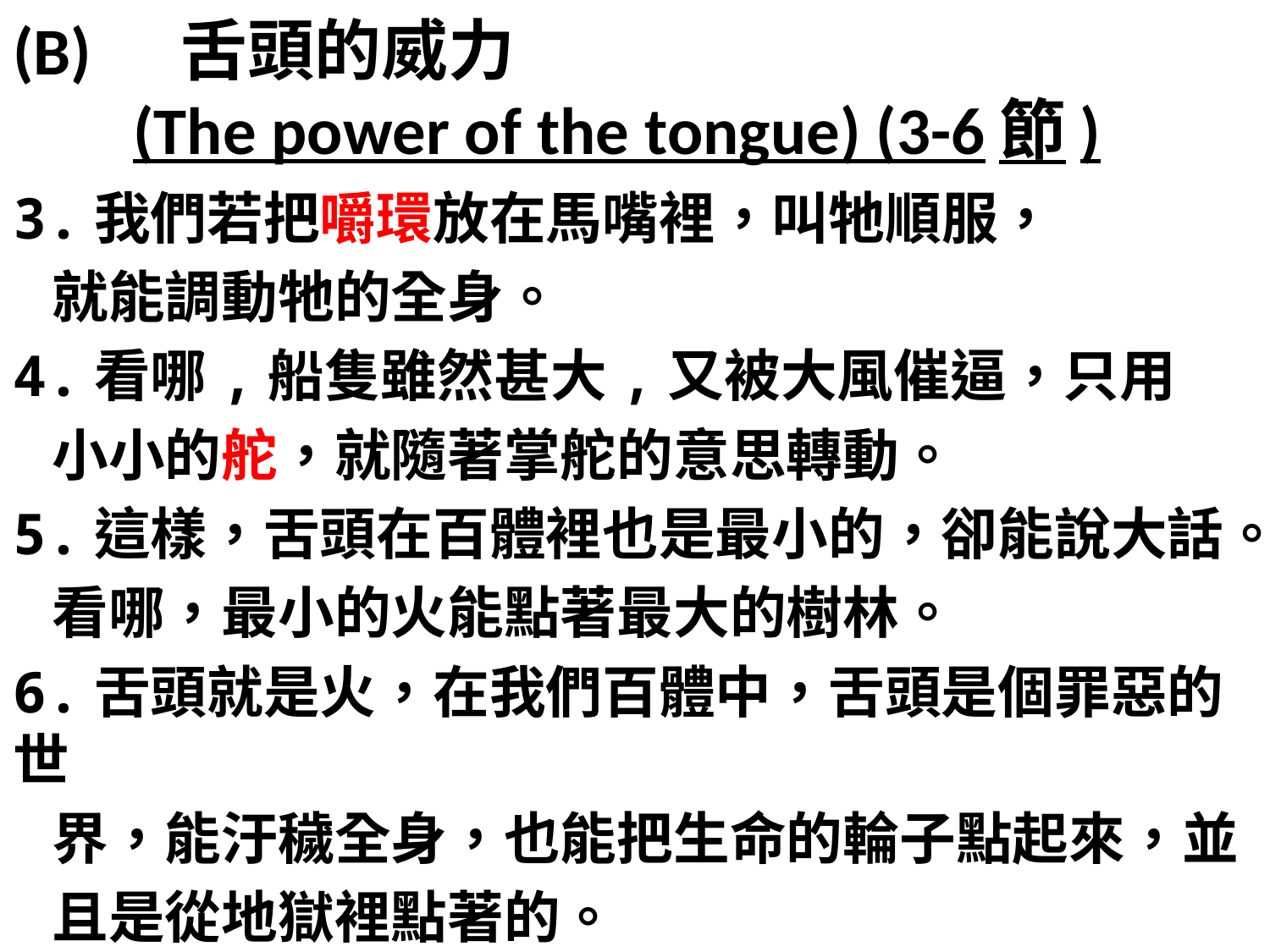

# (B)     舌頭的威力 (The power of the tongue) (3-6節)
3.我們若把嚼環放在馬嘴裡，叫牠順服，
  就能調動牠的全身。
4.看哪,船隻雖然甚大,又被大風催逼，只用
  小小的舵，就隨著掌舵的意思轉動。
5.這樣，舌頭在百體裡也是最小的，卻能說大話。
  看哪，最小的火能點著最大的樹林。
6.舌頭就是火，在我們百體中，舌頭是個罪惡的世
  界，能汙穢全身，也能把生命的輪子點起來，並
  且是從地獄裡點著的。